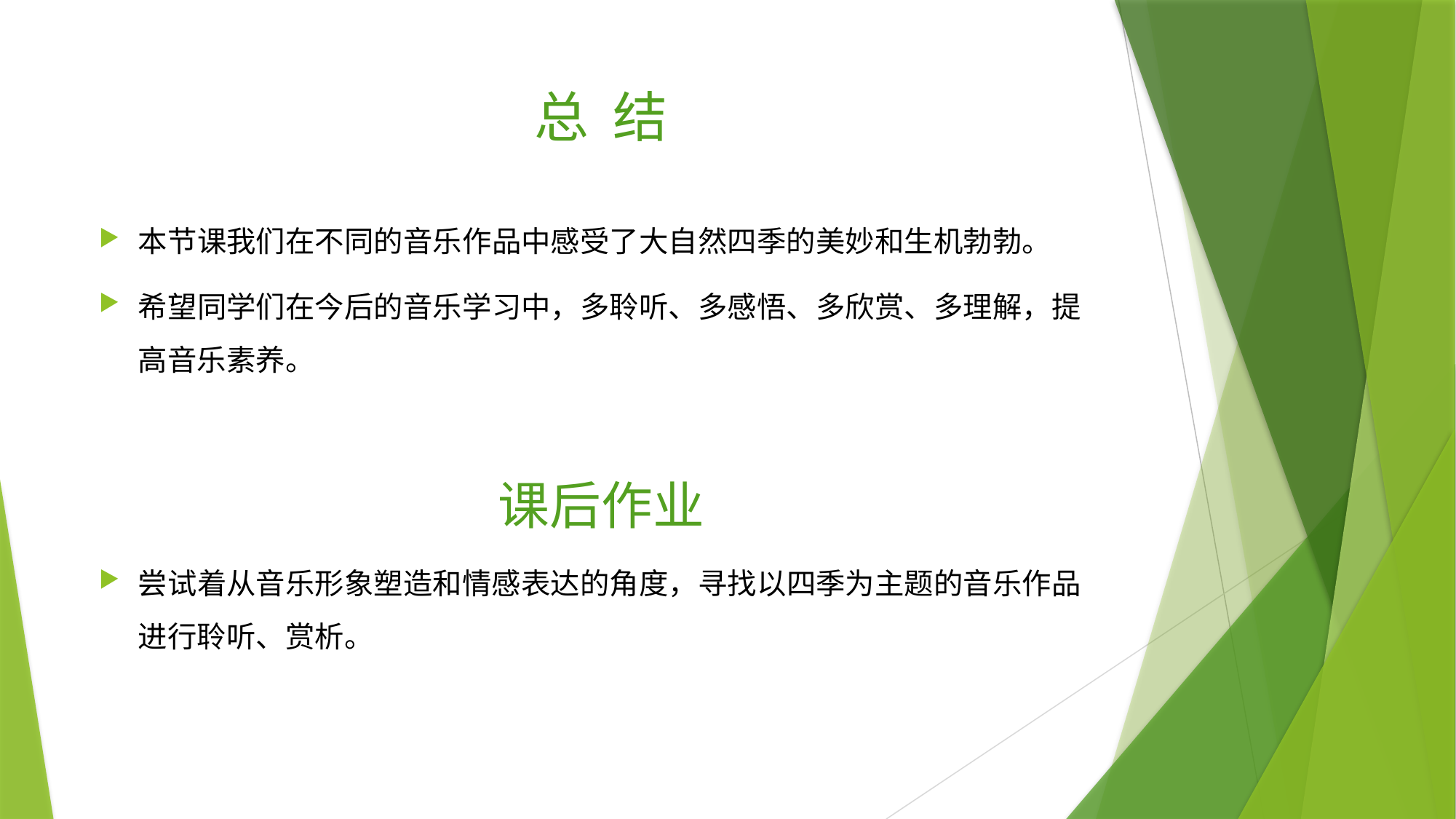

# 总  结
本节课我们在不同的音乐作品中感受了大自然四季的美妙和生机勃勃。
希望同学们在今后的音乐学习中，多聆听、多感悟、多欣赏、多理解，提高音乐素养。

课后作业
尝试着从音乐形象塑造和情感表达的角度，寻找以四季为主题的音乐作品进行聆听、赏析。